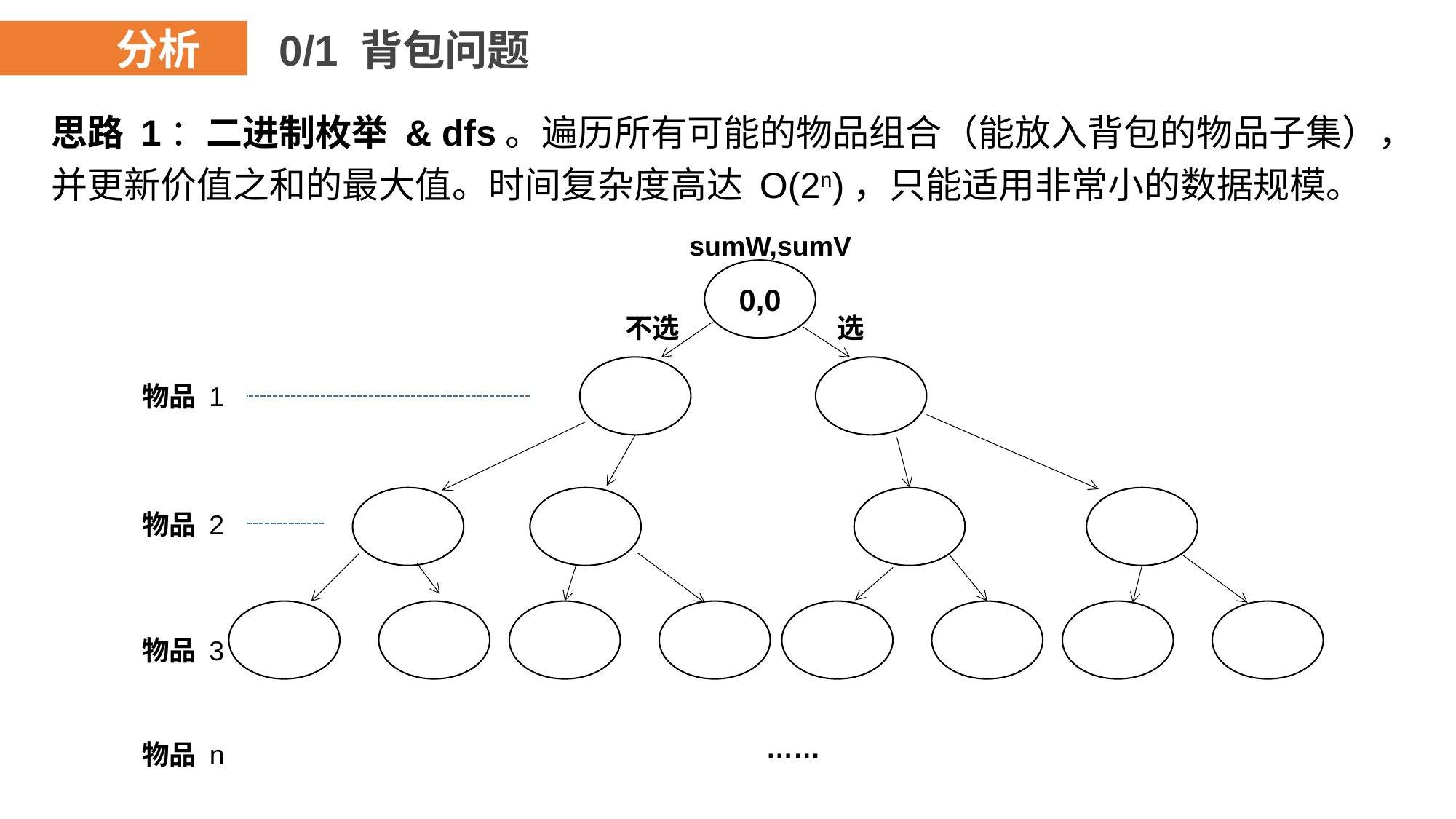

分析
0/1 背包问题

思路 1：二进制枚举 & dfs。遍历所有可能的物品组合（能放入背包的物品子集），并更新价值之和的最大值。时间复杂度高达 O(2n)，只能适用非常小的数据规模。
sumW,sumV
0,0
不选
选

物品 1

物品 2

物品 3
……
物品 n